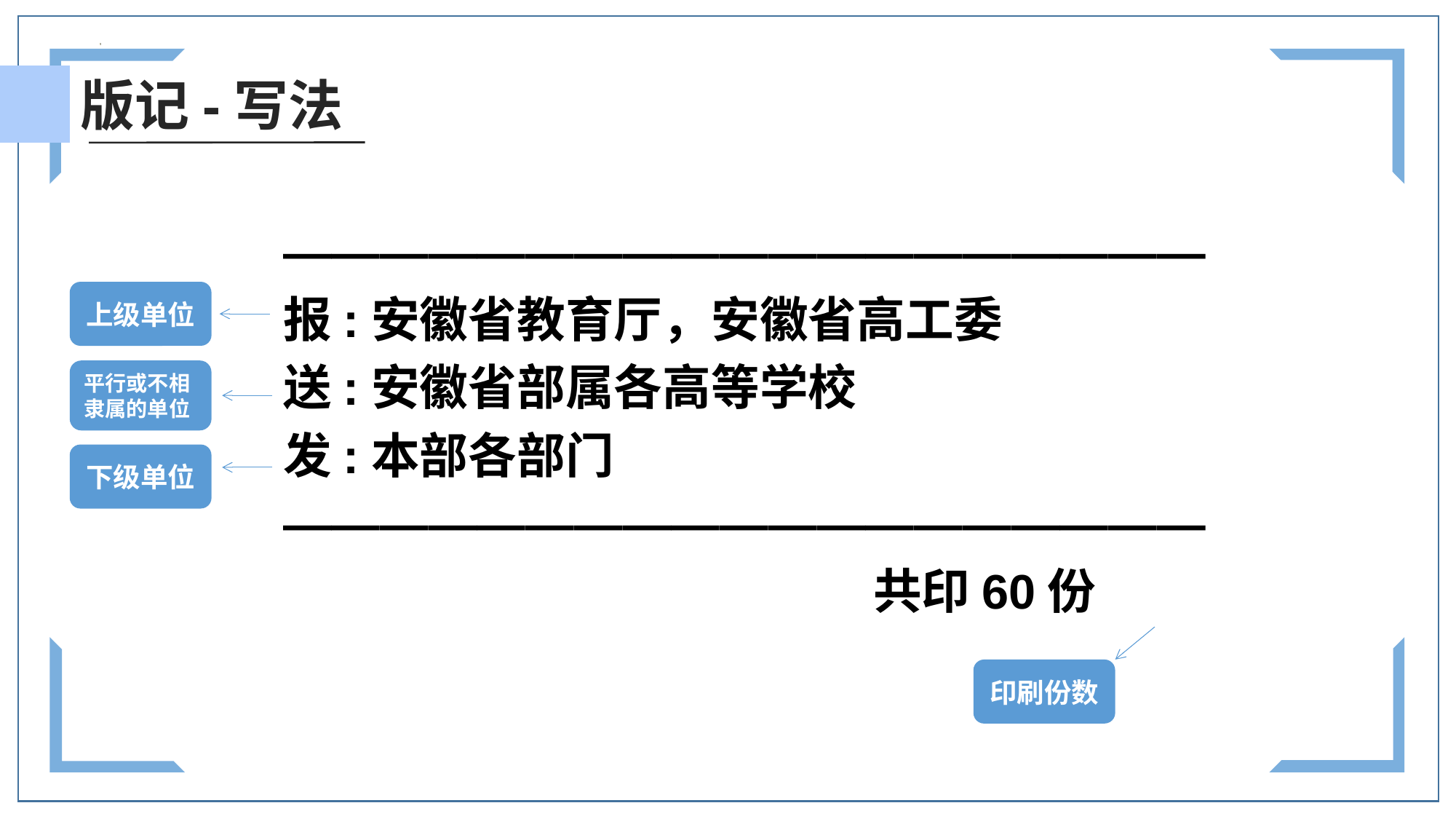

版记-写法
———————————————————
报:安徽省教育厅，安徽省高工委
送:安徽省部属各高等学校
发:本部各部门
———————————————————
                                                     共印60份
上级单位
平行或不相隶属的单位
下级单位
印刷份数